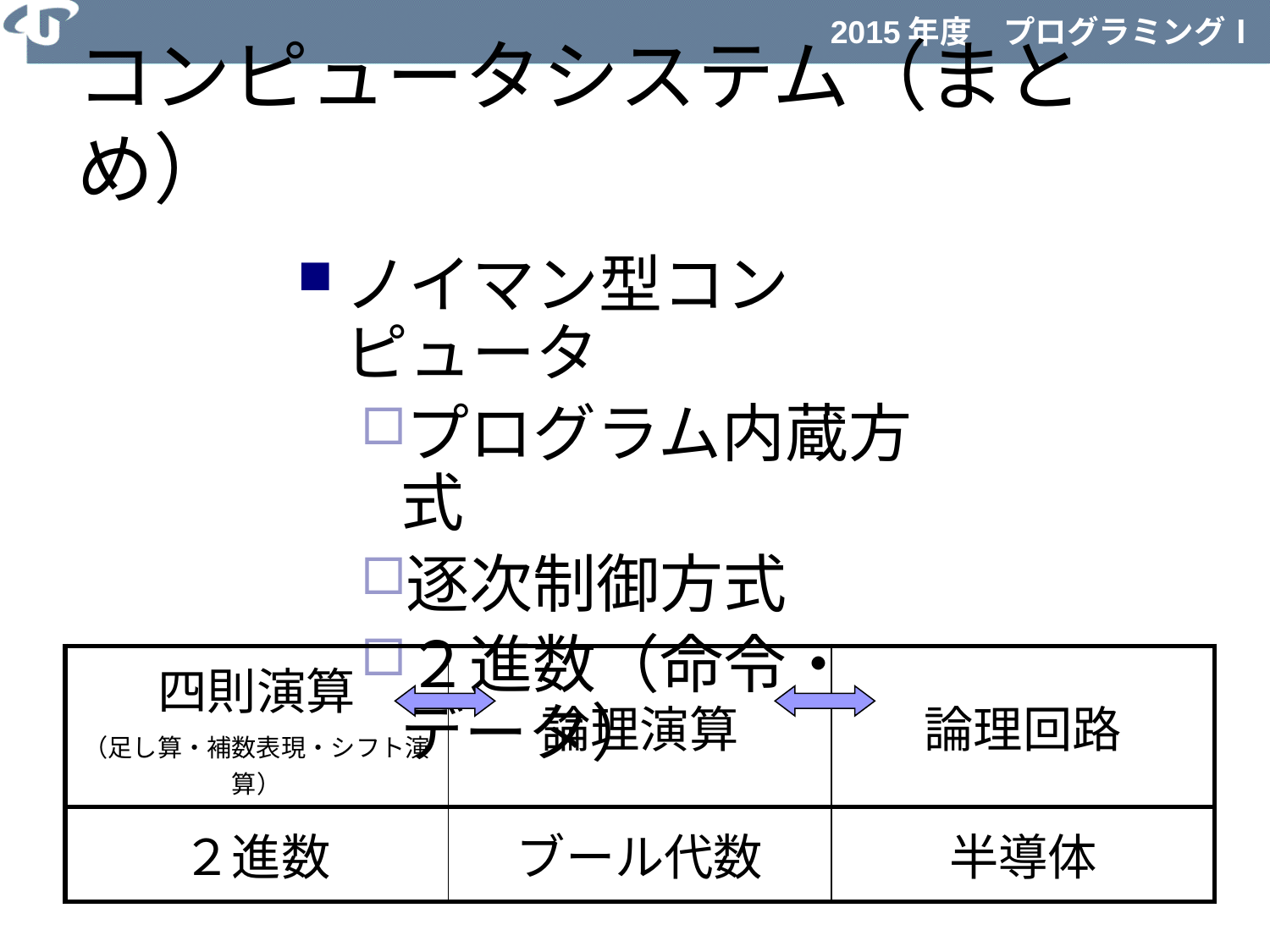

コンピュータシステム（まとめ）
ノイマン型コンピュータ
プログラム内蔵方式
逐次制御方式
２進数（命令・データ）
| 四則演算 （足し算・補数表現・シフト演算） | 論理演算 | 論理回路 |
| --- | --- | --- |
| ２進数 | ブール代数 | 半導体 |